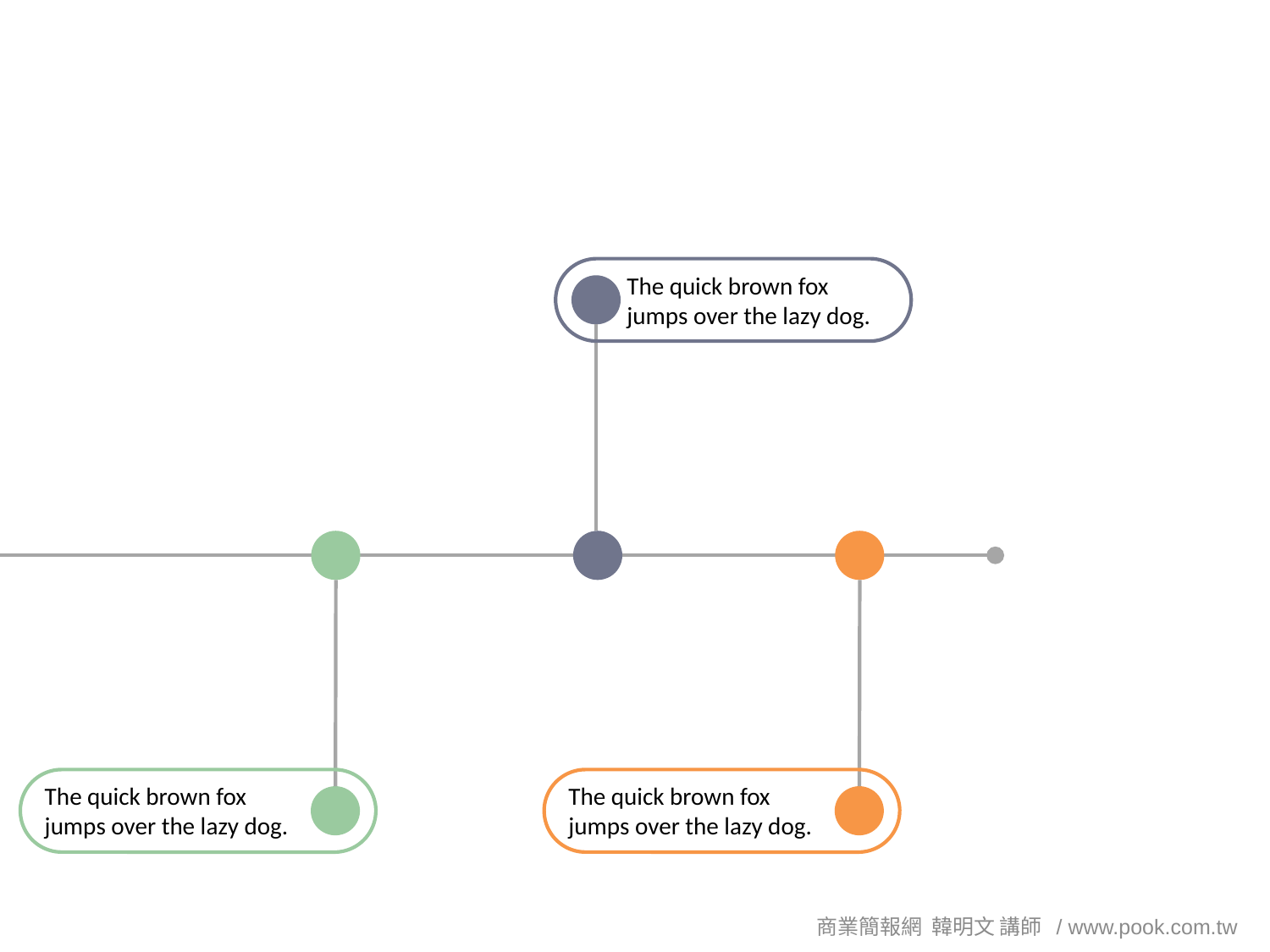

The quick brown fox jumps over the lazy dog.

The quick brown fox jumps over the lazy dog.
The quick brown fox jumps over the lazy dog.

商業簡報網  韓明文 講師  / www.pook.com.tw